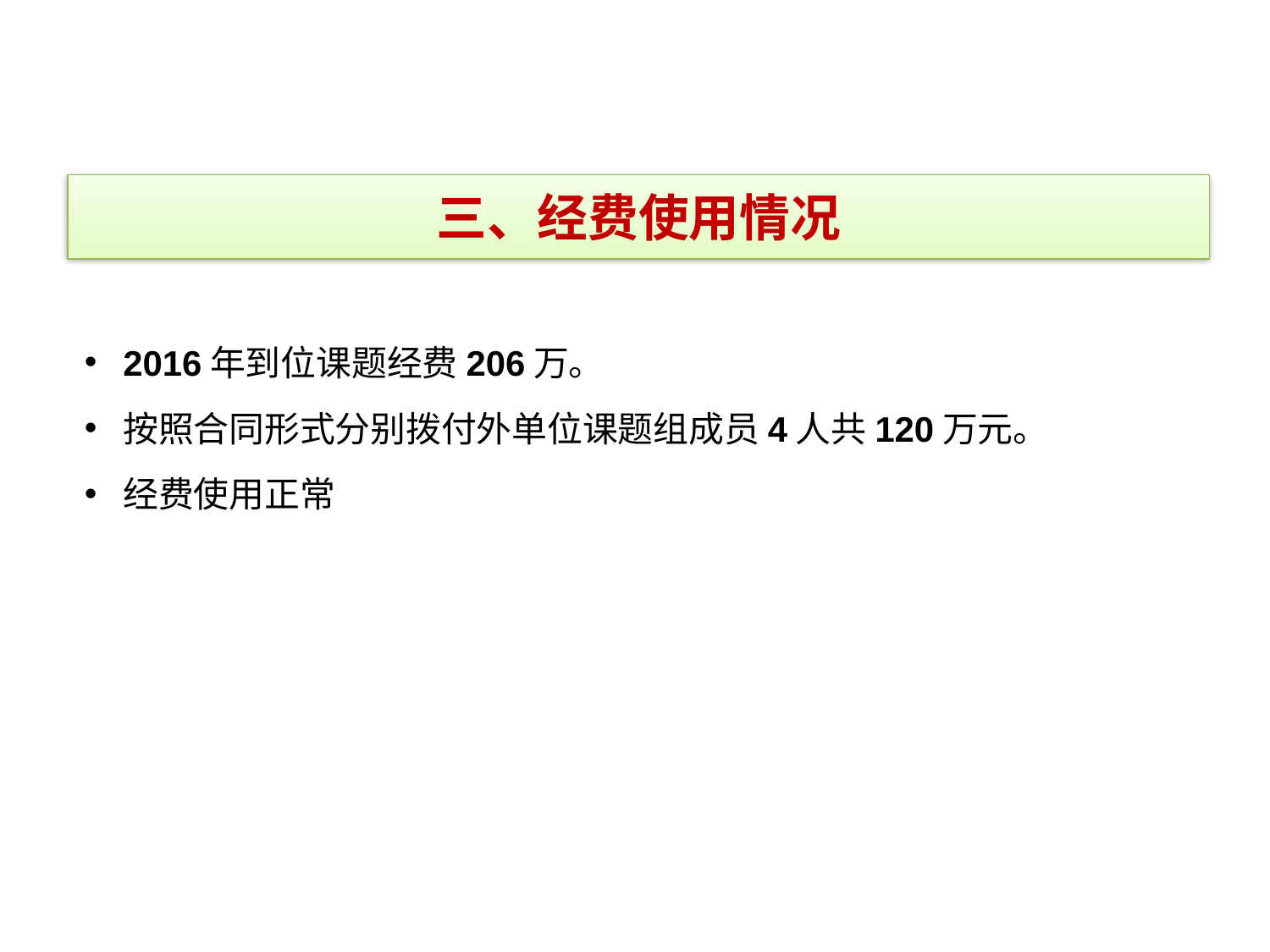

# 三、经费使用情况
2016年到位课题经费206万。
按照合同形式分别拨付外单位课题组成员4人共120万元。
经费使用正常